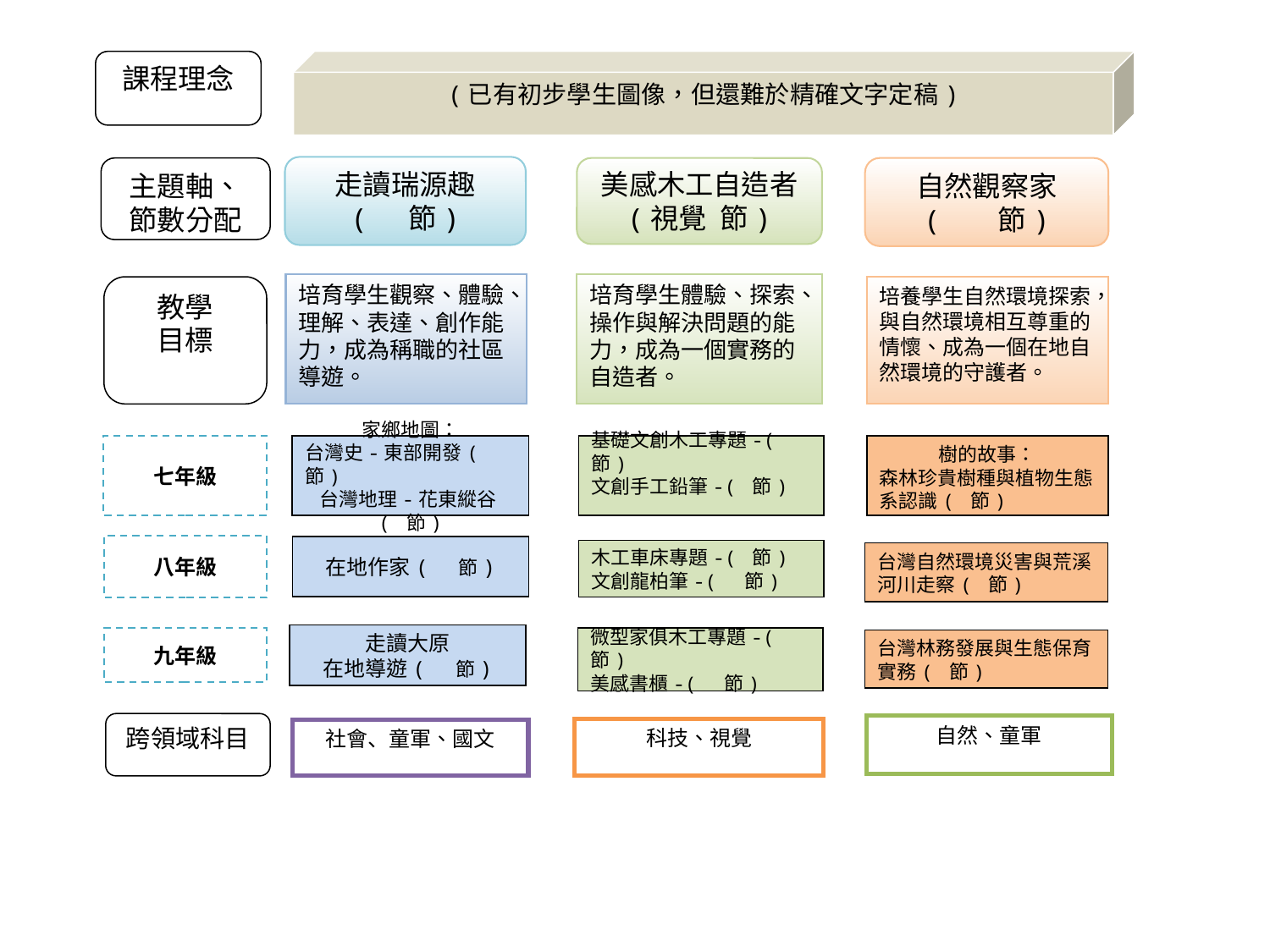

課程理念
(已有初步學生圖像，但還難於精確文字定稿)
走讀瑞源趣
(  節)
主題軸、節數分配
美感木工自造者
(視覺  節)
自然觀察家
(   節)
培育學生觀察、體驗、理解、表達、創作能力，成為稱職的社區導遊。
培育學生體驗、探索、操作與解決問題的能力，成為一個實務的自造者。
教學
目標
培養學生自然環境探索，與自然環境相互尊重的情懷、成為一個在地自然環境的守護者。

家鄉地圖：
台灣史-東部開發( 節)
台灣地理-花東縱谷( 節)

七年級
基礎文創木工專題-( 節)
文創手工鉛筆-( 節)

樹的故事：
森林珍貴樹種與植物生態系認識( 節)
八年級
在地作家(  節)
木工車床專題-( 節)
文創龍柏筆-(  節)
台灣自然環境災害與荒溪河川走察( 節)
走讀大原
在地導遊(  節)
微型家俱木工專題-( 節)
美感書櫃-(  節)
九年級
台灣林務發展與生態保育實務( 節)
跨領域科目
自然、童軍
科技、視覺
社會、童軍、國文